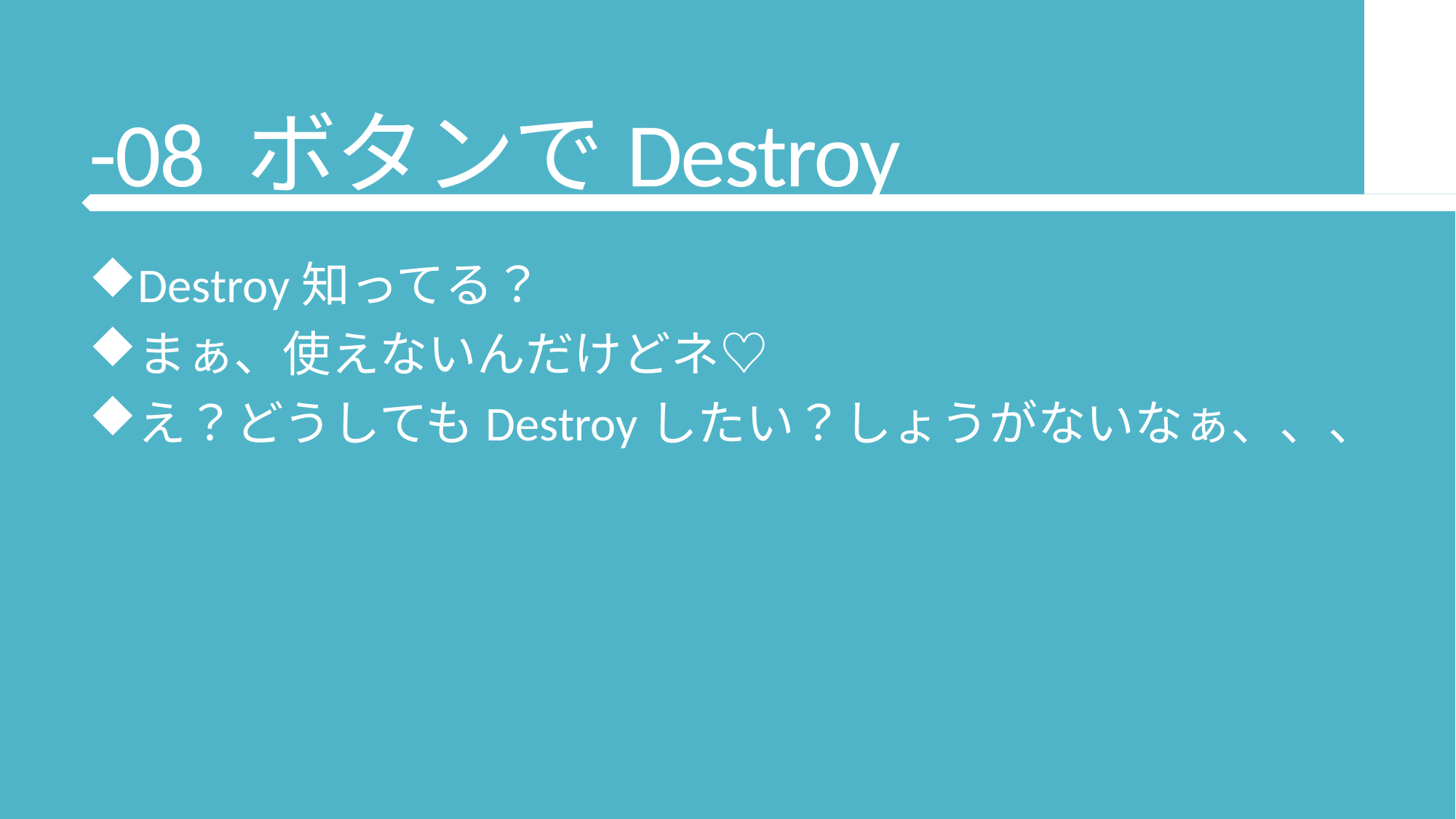

# -08 ボタンでDestroy
Destroy知ってる？
まぁ、使えないんだけどネ♡
え？どうしてもDestroyしたい？しょうがないなぁ、、、